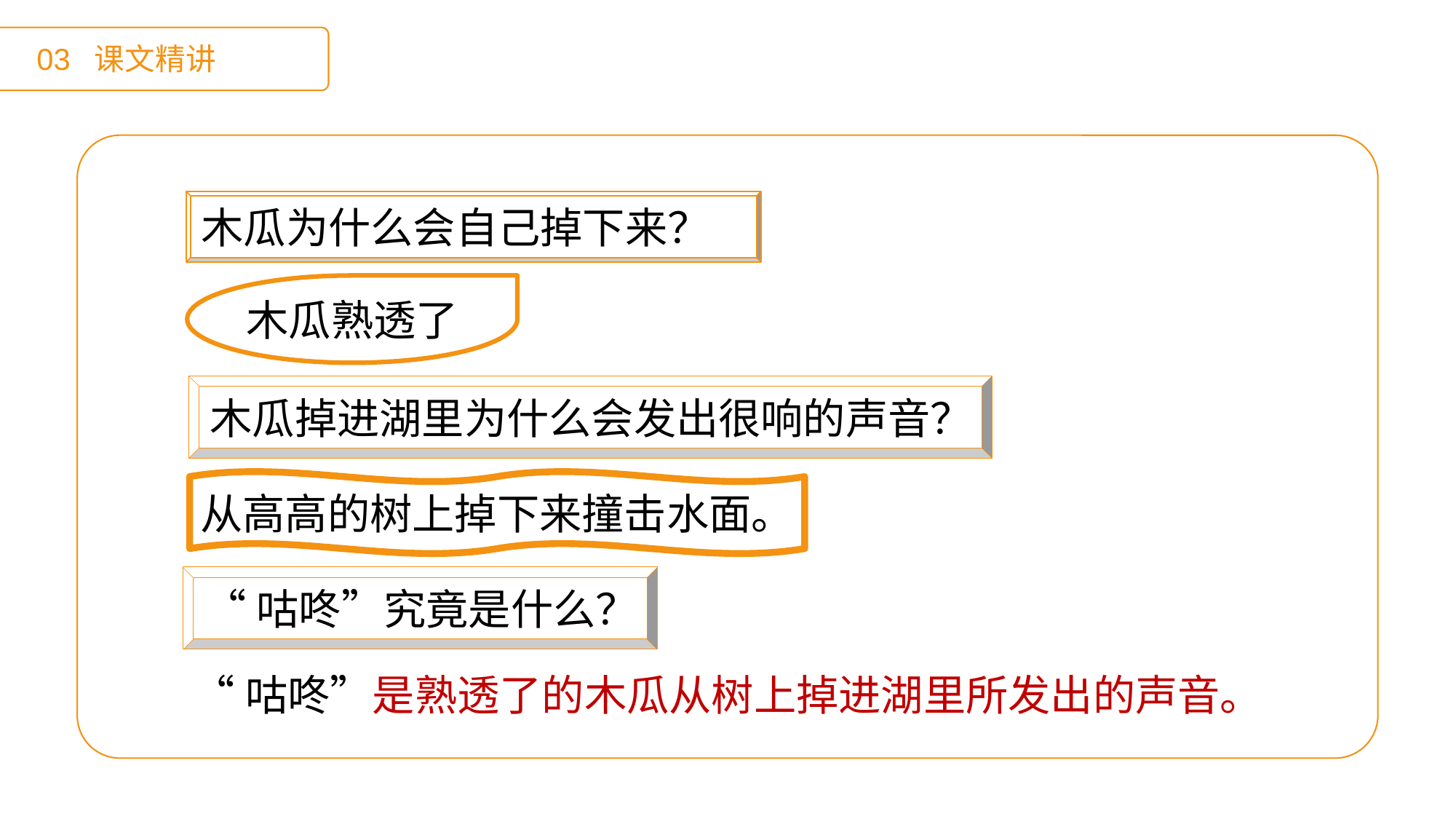

03  课文精讲
木瓜为什么会自己掉下来？
木瓜熟透了
木瓜掉进湖里为什么会发出很响的声音？
从高高的树上掉下来撞击水面。
“咕咚”究竟是什么？
“咕咚”是熟透了的木瓜从树上掉进湖里所发出的声音。